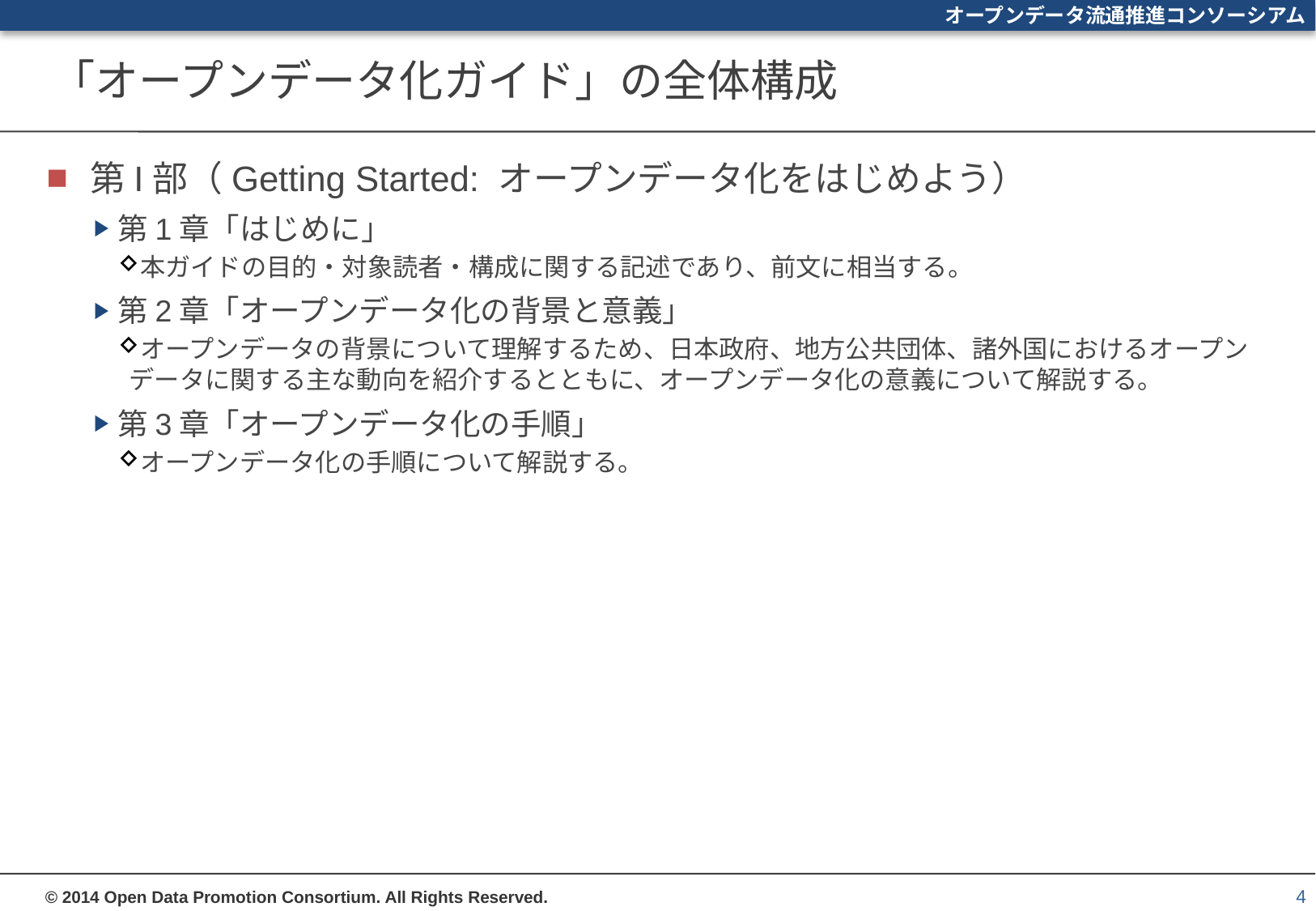

# 「オープンデータ化ガイド」の全体構成
第I部（Getting Started: オープンデータ化をはじめよう）
第1章「はじめに」
本ガイドの目的・対象読者・構成に関する記述であり、前文に相当する。
第2章「オープンデータ化の背景と意義」
オープンデータの背景について理解するため、日本政府、地方公共団体、諸外国におけるオープンデータに関する主な動向を紹介するとともに、オープンデータ化の意義について解説する。
第3章「オープンデータ化の手順」
オープンデータ化の手順について解説する。
4